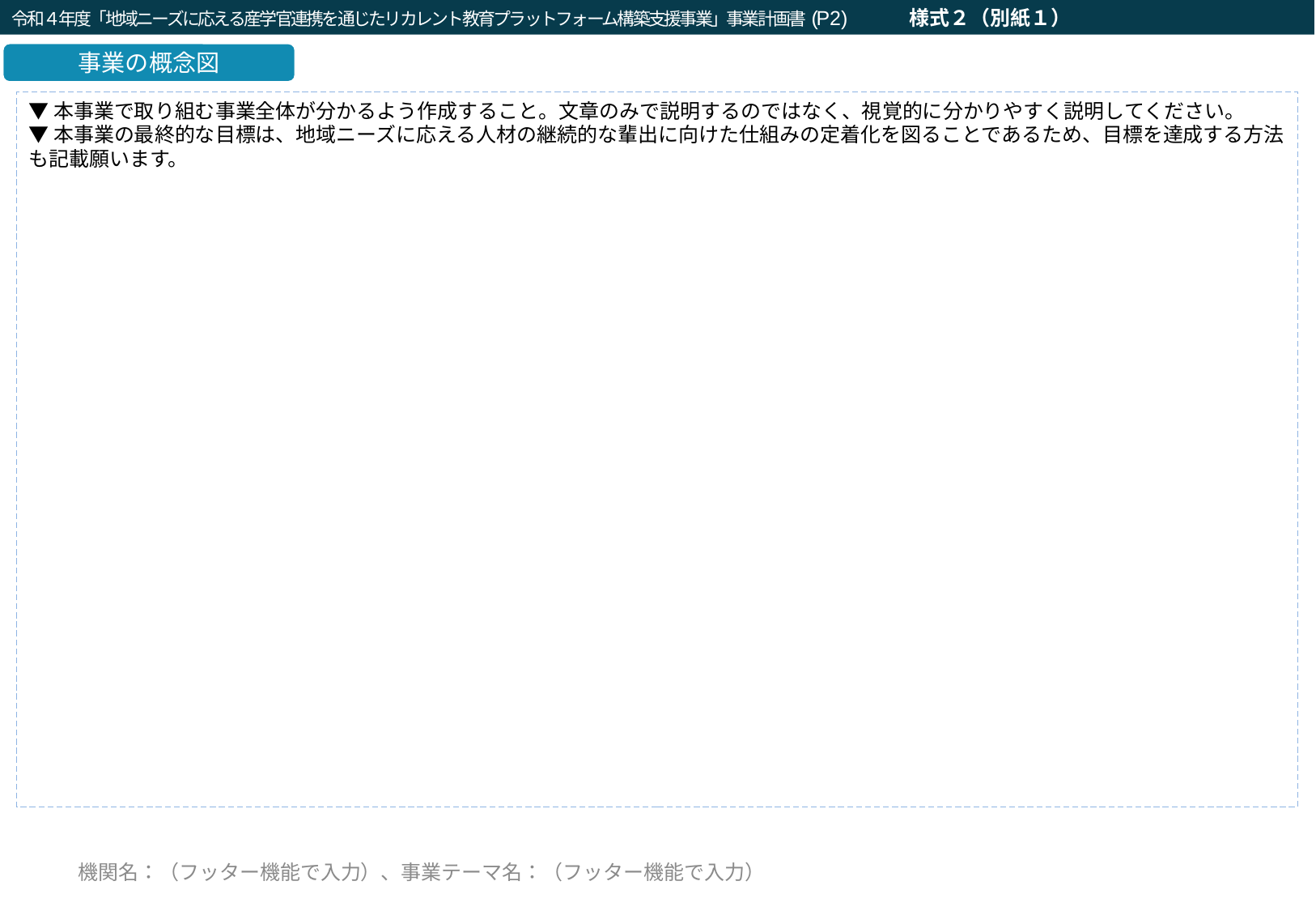

令和４年度「地域ニーズに応える産学官連携を通じたリカレント教育プラットフォーム構築支援事業」事業計画書(P2)　　　様式２（別紙１）
令和３年度「DX等成長分野を中心とした就職・転職支援のためのリカレント教育推進事業」企画提案書（Ⅰ：DXリテラシー）(P2)
事業の概念図
事業の概念図
▼本事業で取り組む事業全体が分かるよう作成すること。文章のみで説明するのではなく、視覚的に分かりやすく説明してください。
▼本事業の最終的な目標は、地域ニーズに応える人材の継続的な輩出に向けた仕組みの定着化を図ることであるため、目標を達成する方法も記載願います。

機関名：（フッター機能で入力）、事業テーマ名：（フッター機能で入力）